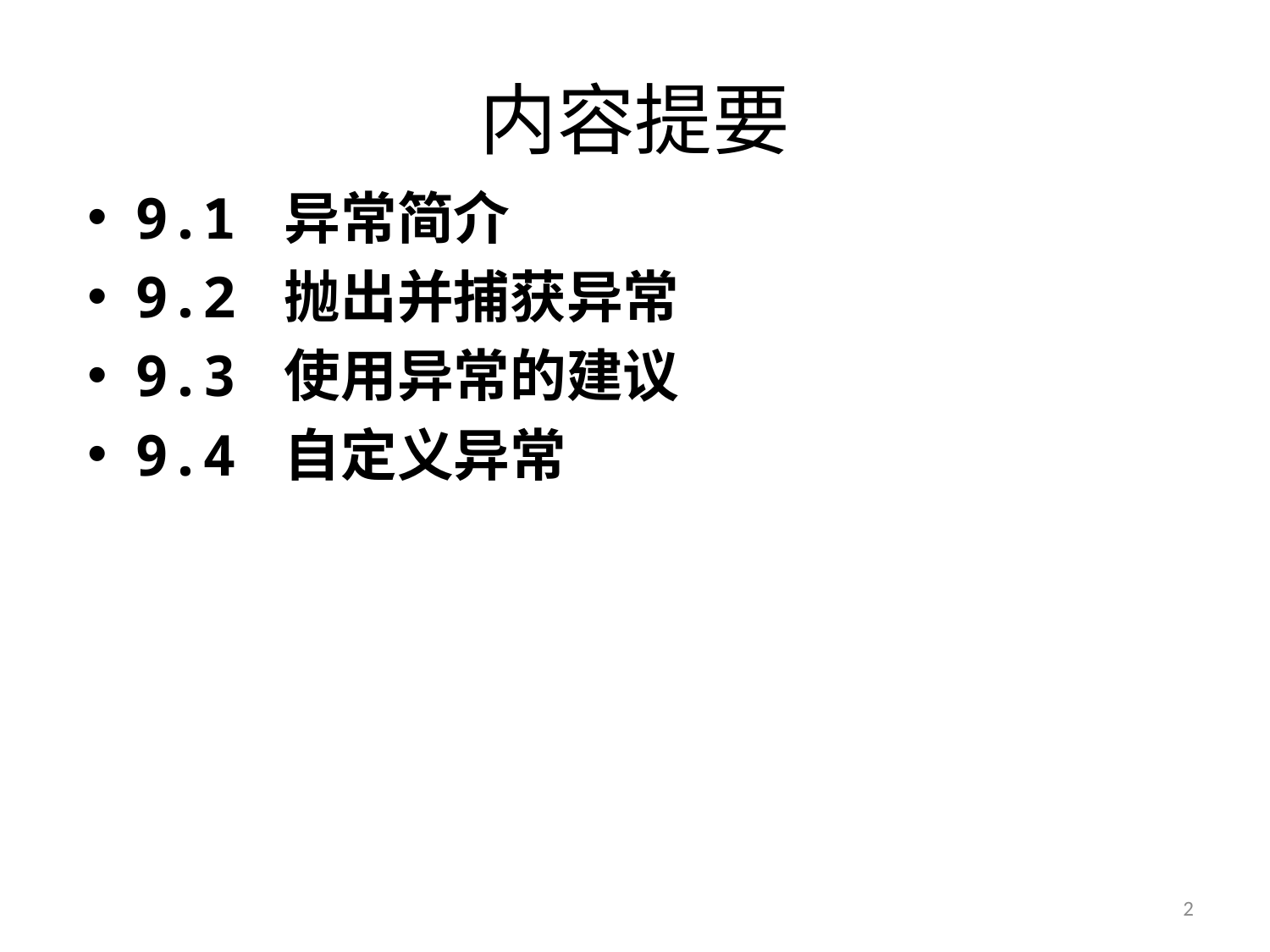

# 内容提要
9.1 异常简介
9.2 抛出并捕获异常
9.3 使用异常的建议
9.4 自定义异常
2